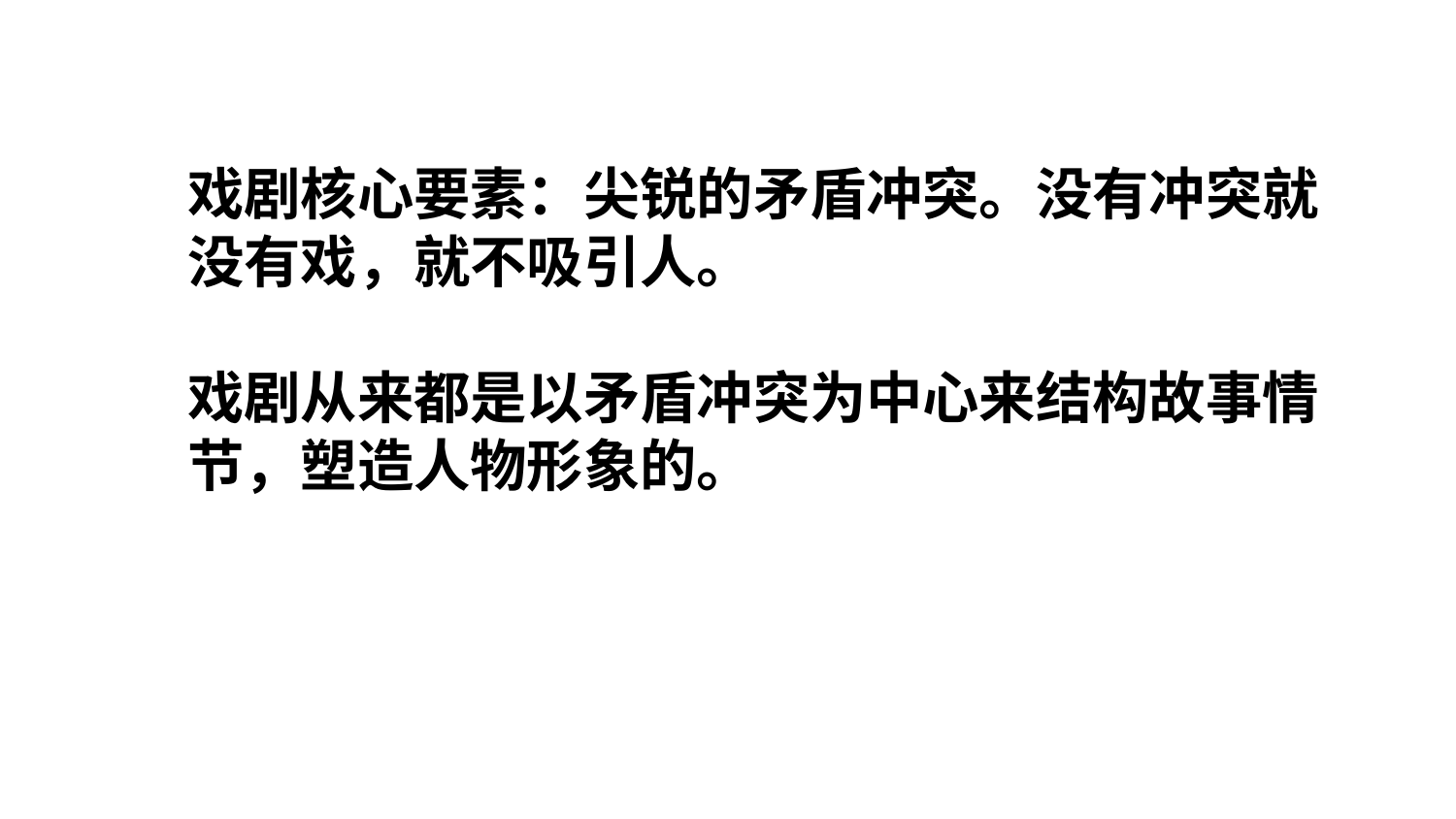

# 戏剧核心要素：尖锐的矛盾冲突。没有冲突就没有戏，就不吸引人。 戏剧从来都是以矛盾冲突为中心来结构故事情节，塑造人物形象的。